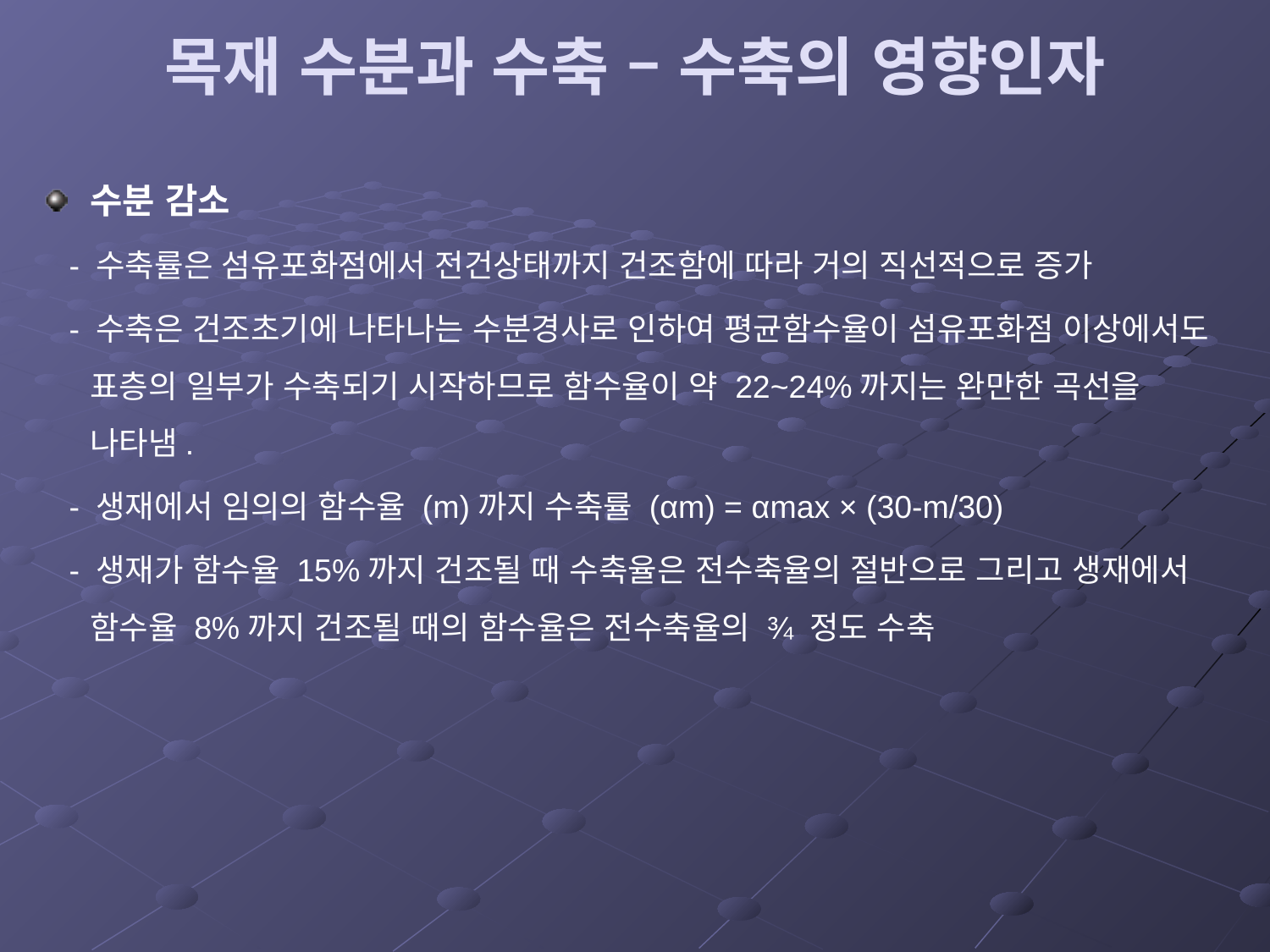

# 목재 수분과 수축 – 수축의 영향인자
수분 감소
   - 수축률은 섬유포화점에서 전건상태까지 건조함에 따라 거의 직선적으로 증가
   - 수축은 건조초기에 나타나는 수분경사로 인하여 평균함수율이 섬유포화점 이상에서도 표층의 일부가 수축되기 시작하므로 함수율이 약 22~24%까지는 완만한 곡선을 나타냄.
   - 생재에서 임의의 함수율 (m)까지 수축률 (αm) = αmax × (30-m/30)
   - 생재가 함수율 15%까지 건조될 때 수축율은 전수축율의 절반으로 그리고 생재에서 함수율 8%까지 건조될 때의 함수율은 전수축율의 ¾ 정도 수축